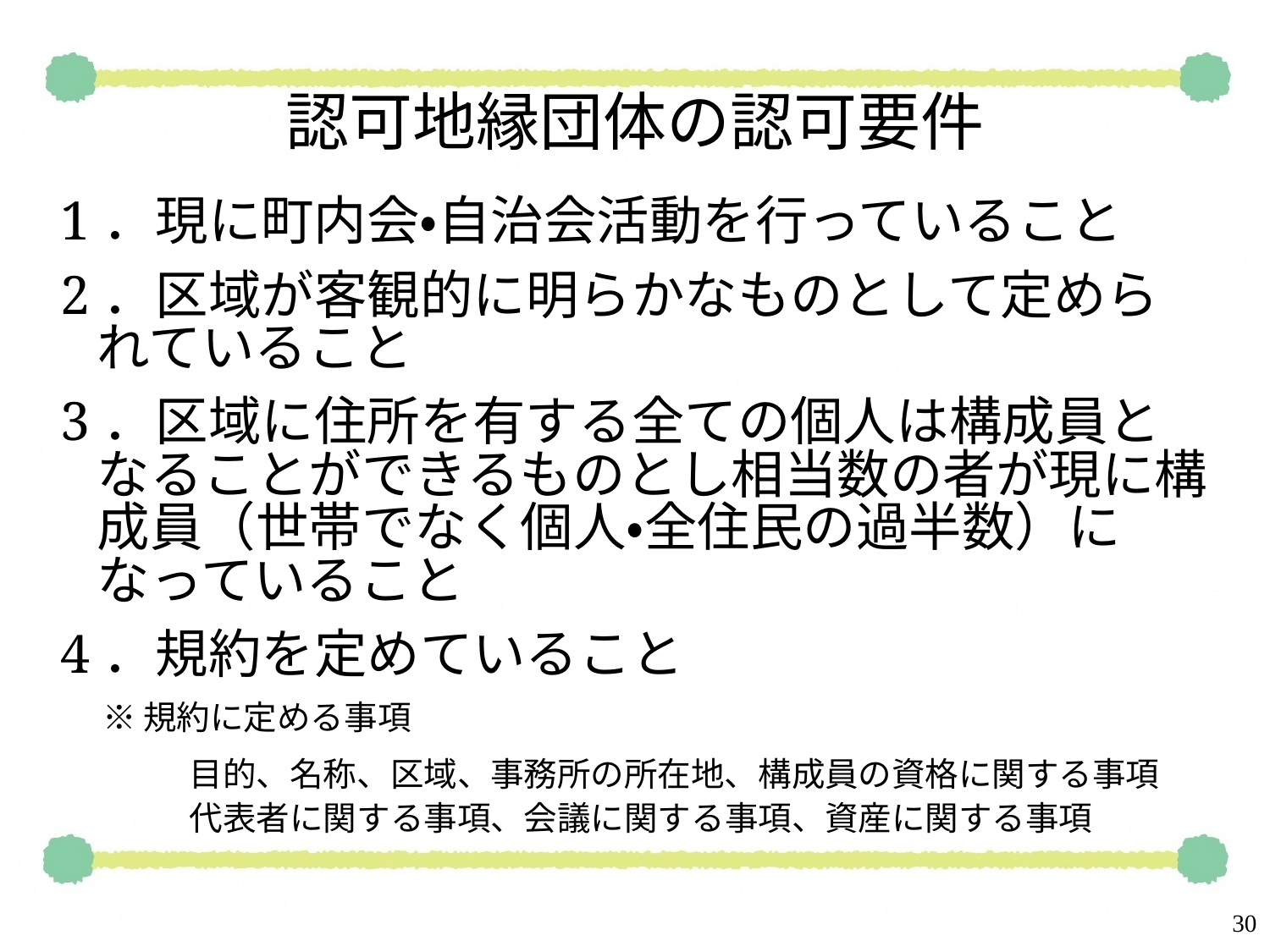

# 認可地縁団体の認可要件
1．現に町内会・自治会活動を行っていること
2．区域が客観的に明らかなものとして定められていること
3．区域に住所を有する全ての個人は構成員となることができるものとし相当数の者が現に構成員（世帯でなく個人・全住民の過半数）になっていること
4．規約を定めていること
　※ 規約に定める事項
　　目的、名称、区域、事務所の所在地、構成員の資格に関する事項
　　代表者に関する事項、会議に関する事項、資産に関する事項
30